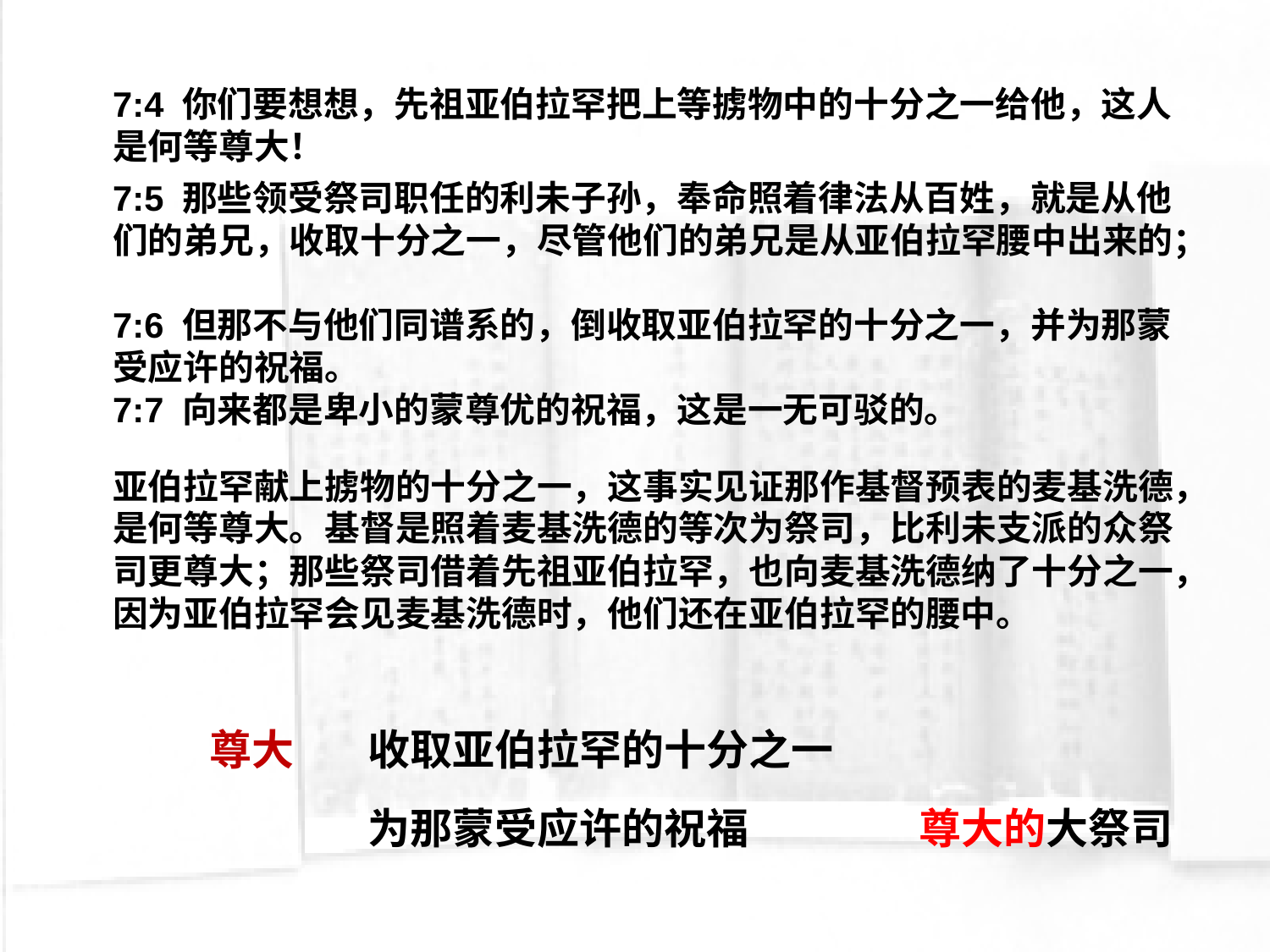

7:4 你们要想想，先祖亚伯拉罕把上等掳物中的十分之一给他，这人是何等尊大！
7:5 那些领受祭司职任的利未子孙，奉命照着律法从百姓，就是从他们的弟兄，收取十分之一，尽管他们的弟兄是从亚伯拉罕腰中出来的；
7:6 但那不与他们同谱系的，倒收取亚伯拉罕的十分之一，并为那蒙受应许的祝福。
7:7 向来都是卑小的蒙尊优的祝福，这是一无可驳的。
亚伯拉罕献上掳物的十分之一，这事实见证那作基督预表的麦基洗德，是何等尊大。基督是照着麦基洗德的等次为祭司，比利未支派的众祭司更尊大；那些祭司借着先祖亚伯拉罕，也向麦基洗德纳了十分之一，因为亚伯拉罕会见麦基洗德时，他们还在亚伯拉罕的腰中。
尊大
收取亚伯拉罕的十分之一
为那蒙受应许的祝福
尊大的大祭司